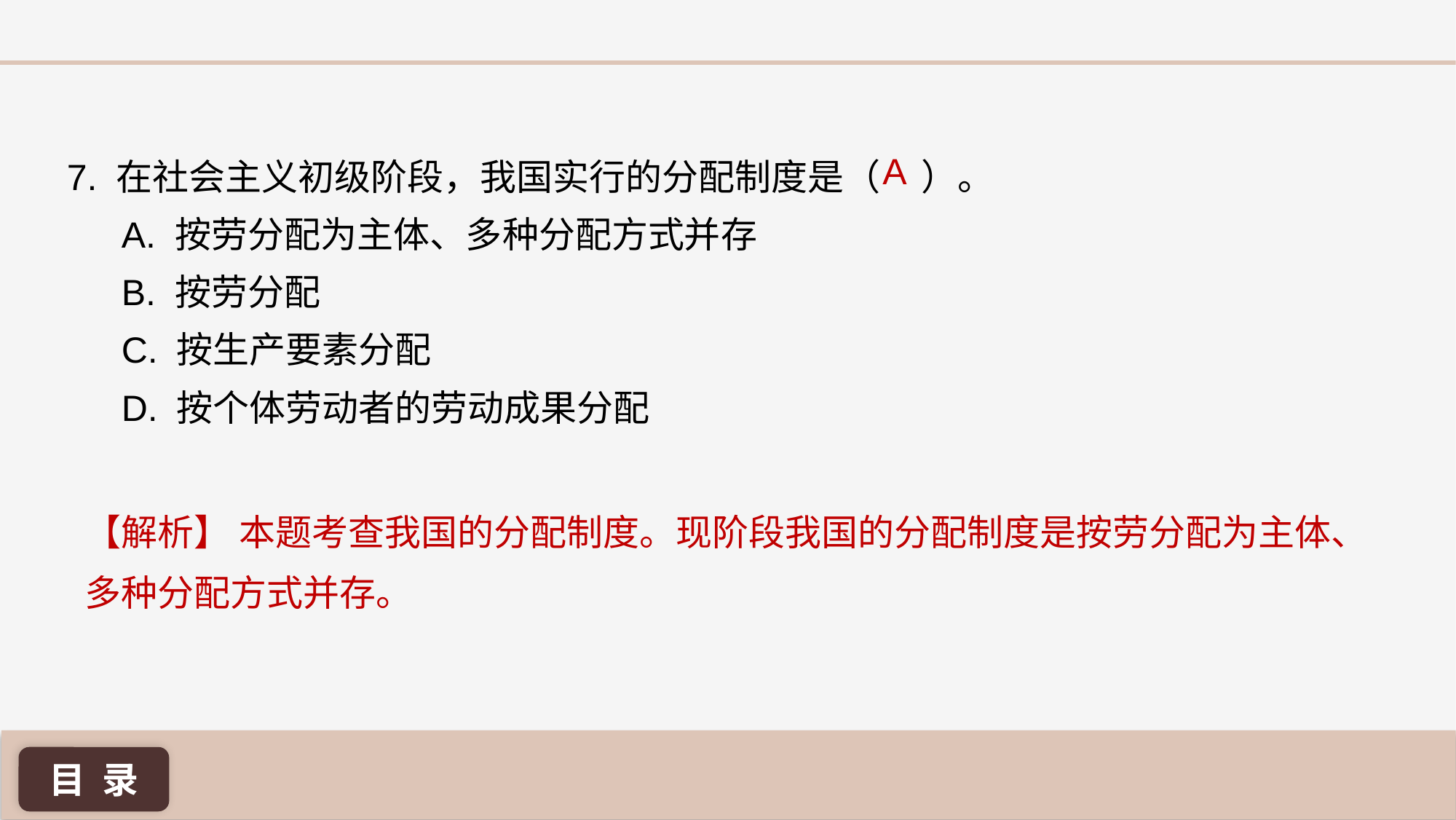

A
7. 在社会主义初级阶段，我国实行的分配制度是（     ）。
A. 按劳分配为主体、多种分配方式并存
B. 按劳分配
C. 按生产要素分配
D. 按个体劳动者的劳动成果分配
【解析】 本题考查我国的分配制度。现阶段我国的分配制度是按劳分配为主体、多种分配方式并存。